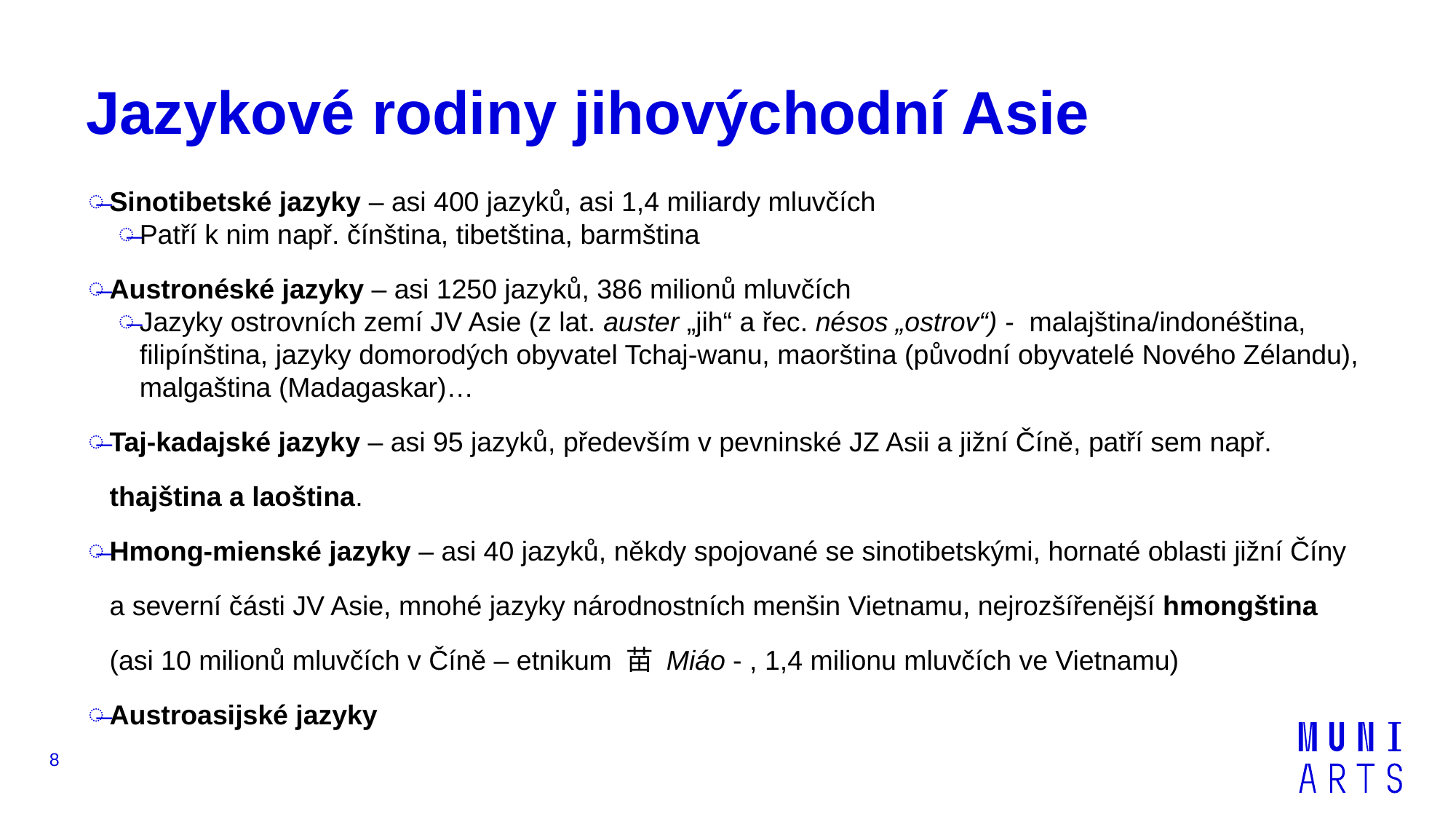

# Jazykové rodiny jihovýchodní Asie
Sinotibetské jazyky – asi 400 jazyků, asi 1,4 miliardy mluvčích
Patří k nim např. čínština, tibetština, barmština
Austronéské jazyky – asi 1250 jazyků, 386 milionů mluvčích
Jazyky ostrovních zemí JV Asie (z lat. auster „jih“ a řec. nésos „ostrov“) -  malajština/indonéština, filipínština, jazyky domorodých obyvatel Tchaj-wanu, maorština (původní obyvatelé Nového Zélandu), malgaština (Madagaskar)…
Taj-kadajské jazyky – asi 95 jazyků, především v pevninské JZ Asii a jižní Číně, patří sem např. thajština a laoština.
Hmong-mienské jazyky – asi 40 jazyků, někdy spojované se sinotibetskými, hornaté oblasti jižní Číny a severní části JV Asie, mnohé jazyky národnostních menšin Vietnamu, nejrozšířenější hmongština (asi 10 milionů mluvčích v Číně – etnikum 苗 Miáo - , 1,4 milionu mluvčích ve Vietnamu)
Austroasijské jazyky

8